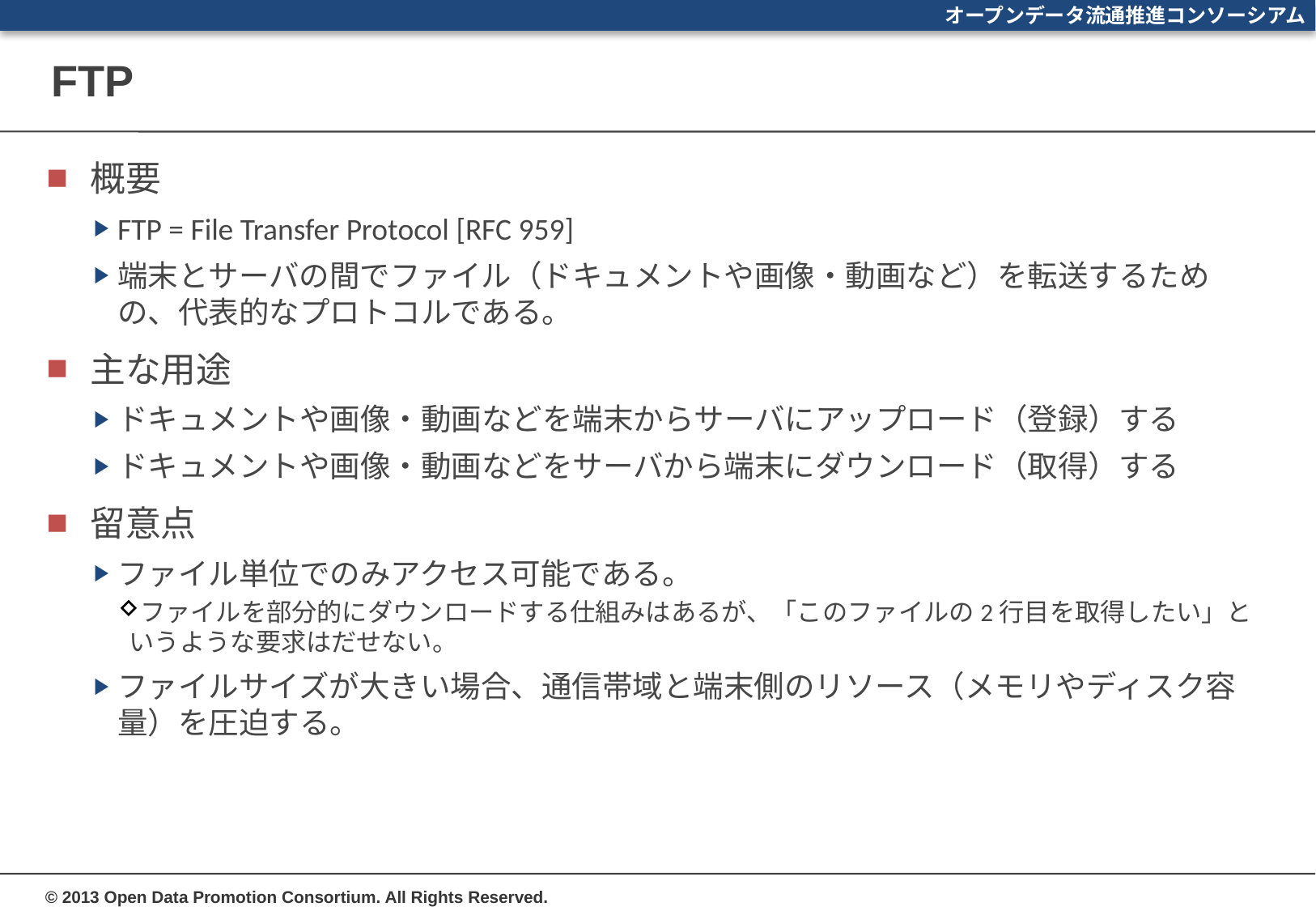

# FTP
概要
FTP = File Transfer Protocol [RFC 959]
端末とサーバの間でファイル（ドキュメントや画像・動画など）を転送するための、代表的なプロトコルである。
主な用途
ドキュメントや画像・動画などを端末からサーバにアップロード（登録）する
ドキュメントや画像・動画などをサーバから端末にダウンロード（取得）する
留意点
ファイル単位でのみアクセス可能である。
ファイルを部分的にダウンロードする仕組みはあるが、「このファイルの2行目を取得したい」というような要求はだせない。
ファイルサイズが大きい場合、通信帯域と端末側のリソース（メモリやディスク容量）を圧迫する。